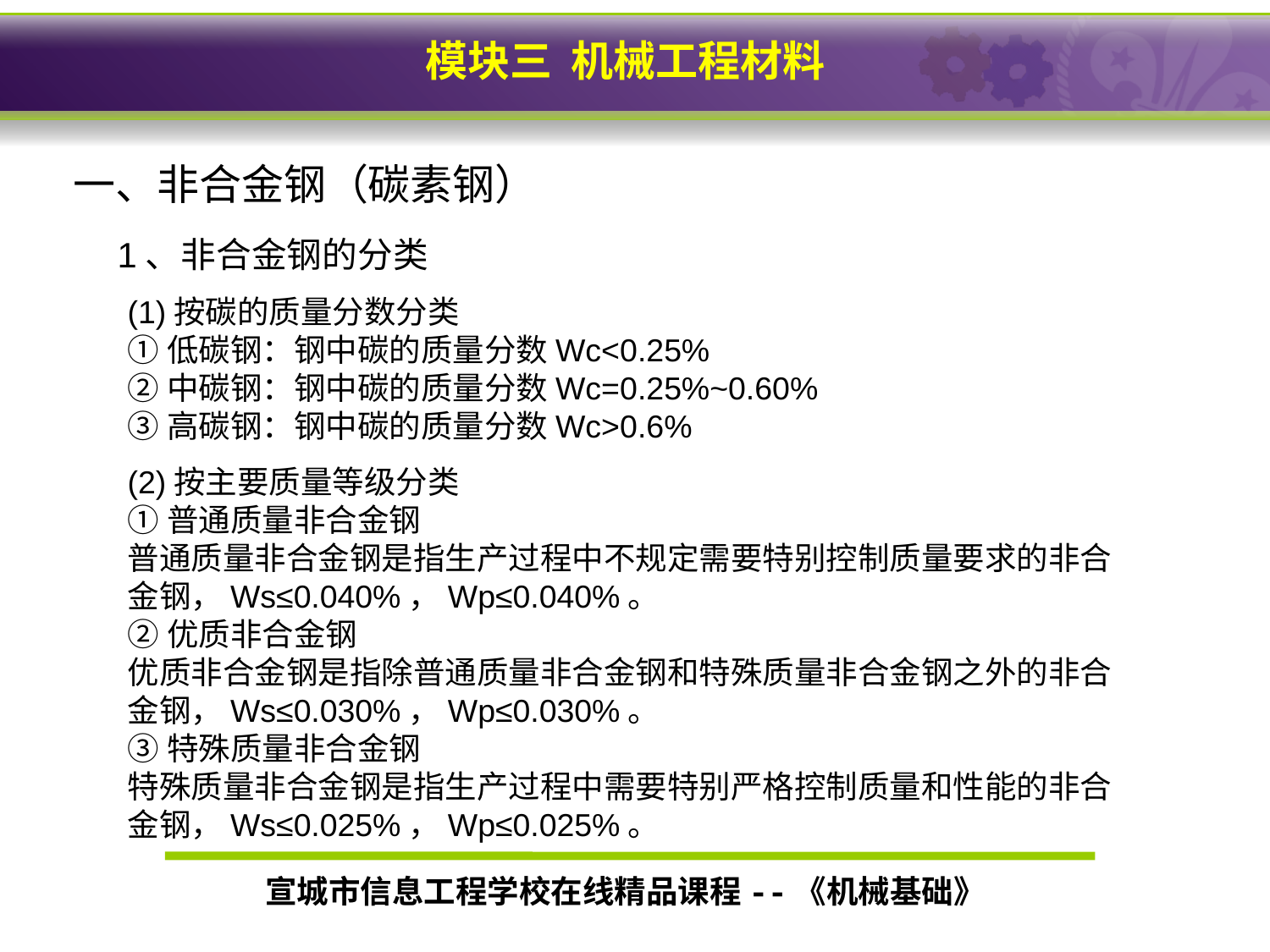

# 一、非合金钢（碳素钢）
1、分 类
1、非合金钢的分类
(1)按碳的质量分数分类①低碳钢：钢中碳的质量分数Wc<0.25%②中碳钢：钢中碳的质量分数Wc=0.25%~0.60%③高碳钢：钢中碳的质量分数Wc>0.6%
(2)按主要质量等级分类①普通质量非合金钢普通质量非合金钢是指生产过程中不规定需要特别控制质量要求的非合金钢，Ws≤0.040%，Wp≤0.040%。
②优质非合金钢优质非合金钢是指除普通质量非合金钢和特殊质量非合金钢之外的非合金钢，Ws≤0.030%，Wp≤0.030%。
③特殊质量非合金钢特殊质量非合金钢是指生产过程中需要特别严格控制质量和性能的非合金钢，Ws≤0.025%，Wp≤0.025%。